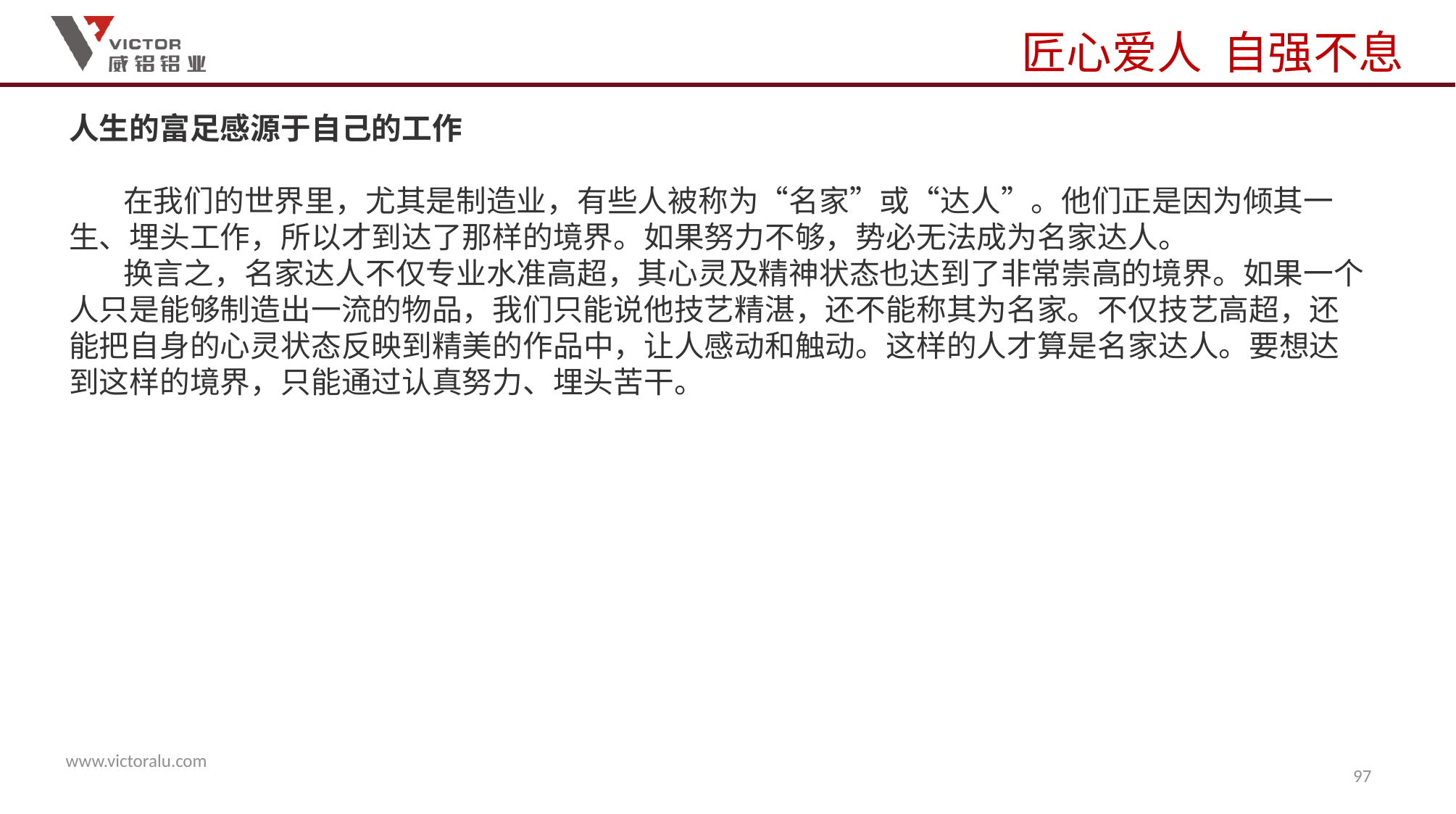

人生的富足感源于自己的工作

在我们的世界里，尤其是制造业，有些人被称为“名家”或“达人”。他们正是因为倾其一生、埋头工作，所以才到达了那样的境界。如果努力不够，势必无法成为名家达人。
换言之，名家达人不仅专业水准高超，其心灵及精神状态也达到了非常崇高的境界。如果一个人只是能够制造出一流的物品，我们只能说他技艺精湛，还不能称其为名家。不仅技艺高超，还能把自身的心灵状态反映到精美的作品中，让人感动和触动。这样的人才算是名家达人。要想达到这样的境界，只能通过认真努力、埋头苦干。

97